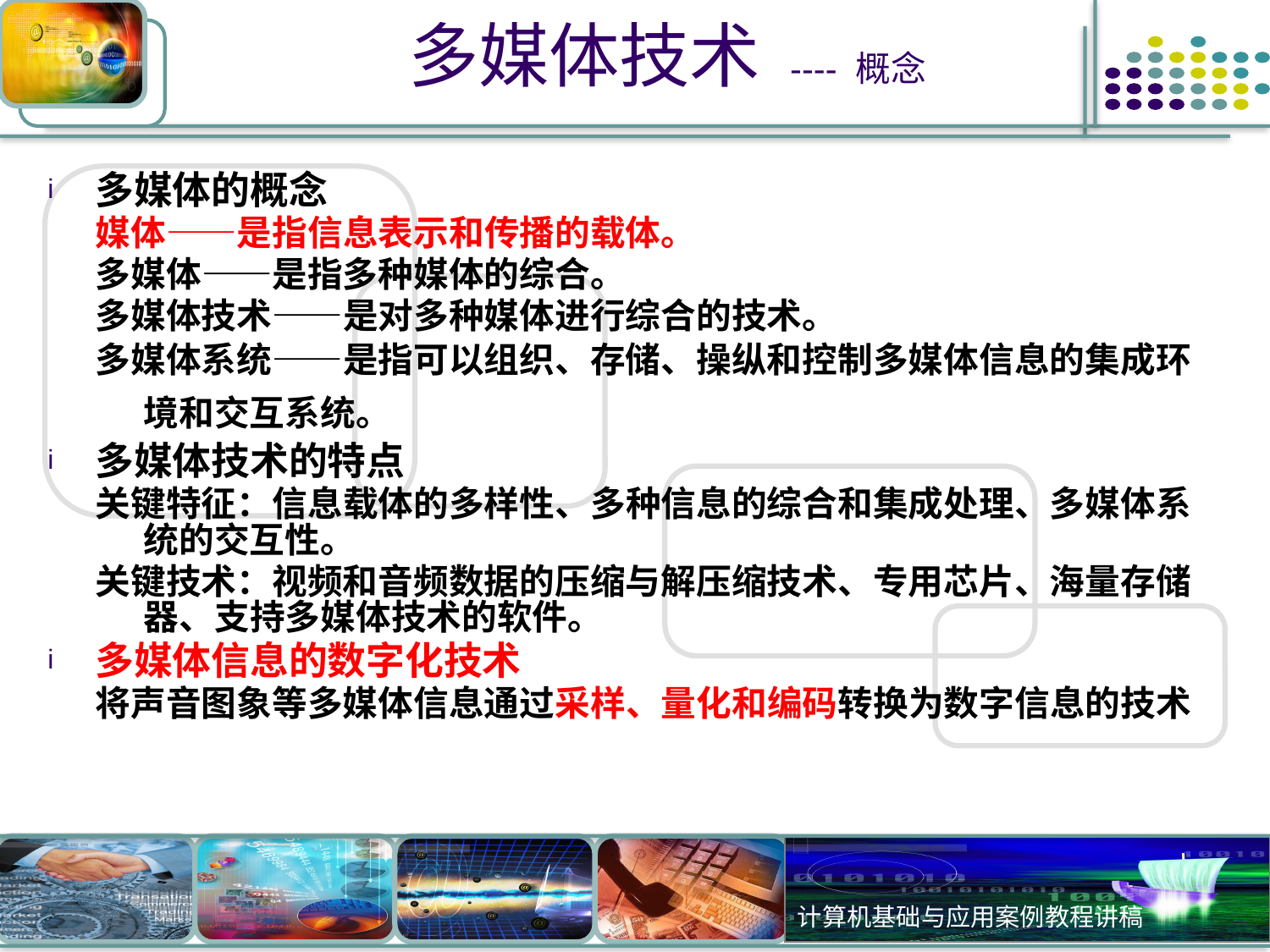

# 多媒体技术 ---- 概念
多媒体的概念
媒体——是指信息表示和传播的载体。
多媒体——是指多种媒体的综合。
多媒体技术——是对多种媒体进行综合的技术。
多媒体系统——是指可以组织、存储、操纵和控制多媒体信息的集成环境和交互系统。
多媒体技术的特点
关键特征：信息载体的多样性、多种信息的综合和集成处理、多媒体系统的交互性。
关键技术：视频和音频数据的压缩与解压缩技术、专用芯片、海量存储器、支持多媒体技术的软件。
多媒体信息的数字化技术
将声音图象等多媒体信息通过采样、量化和编码转换为数字信息的技术